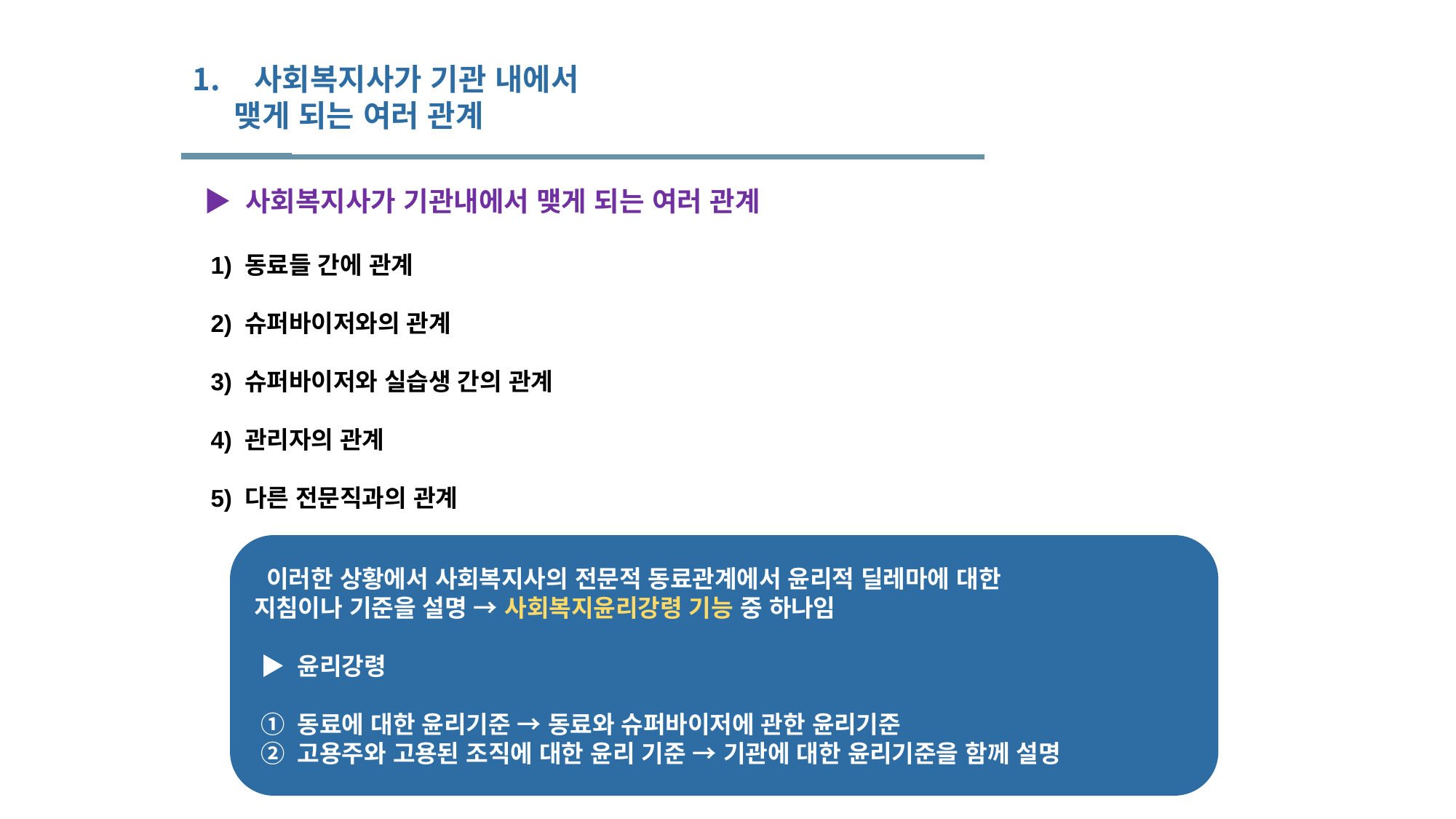

사회복지사가 기관 내에서
    맺게 되는 여러 관계

▶ 사회복지사가 기관내에서 맺게 되는 여러 관계

 1) 동료들 간에 관계

 2) 슈퍼바이저와의 관계

 3) 슈퍼바이저와 실습생 간의 관계

 4) 관리자의 관계

 5) 다른 전문직과의 관계

 이러한 상황에서 사회복지사의 전문적 동료관계에서 윤리적 딜레마에 대한
지침이나 기준을 설명 → 사회복지윤리강령 기능 중 하나임

 ▶ 윤리강령

 ① 동료에 대한 윤리기준 → 동료와 슈퍼바이저에 관한 윤리기준
 ② 고용주와 고용된 조직에 대한 윤리 기준 → 기관에 대한 윤리기준을 함께 설명